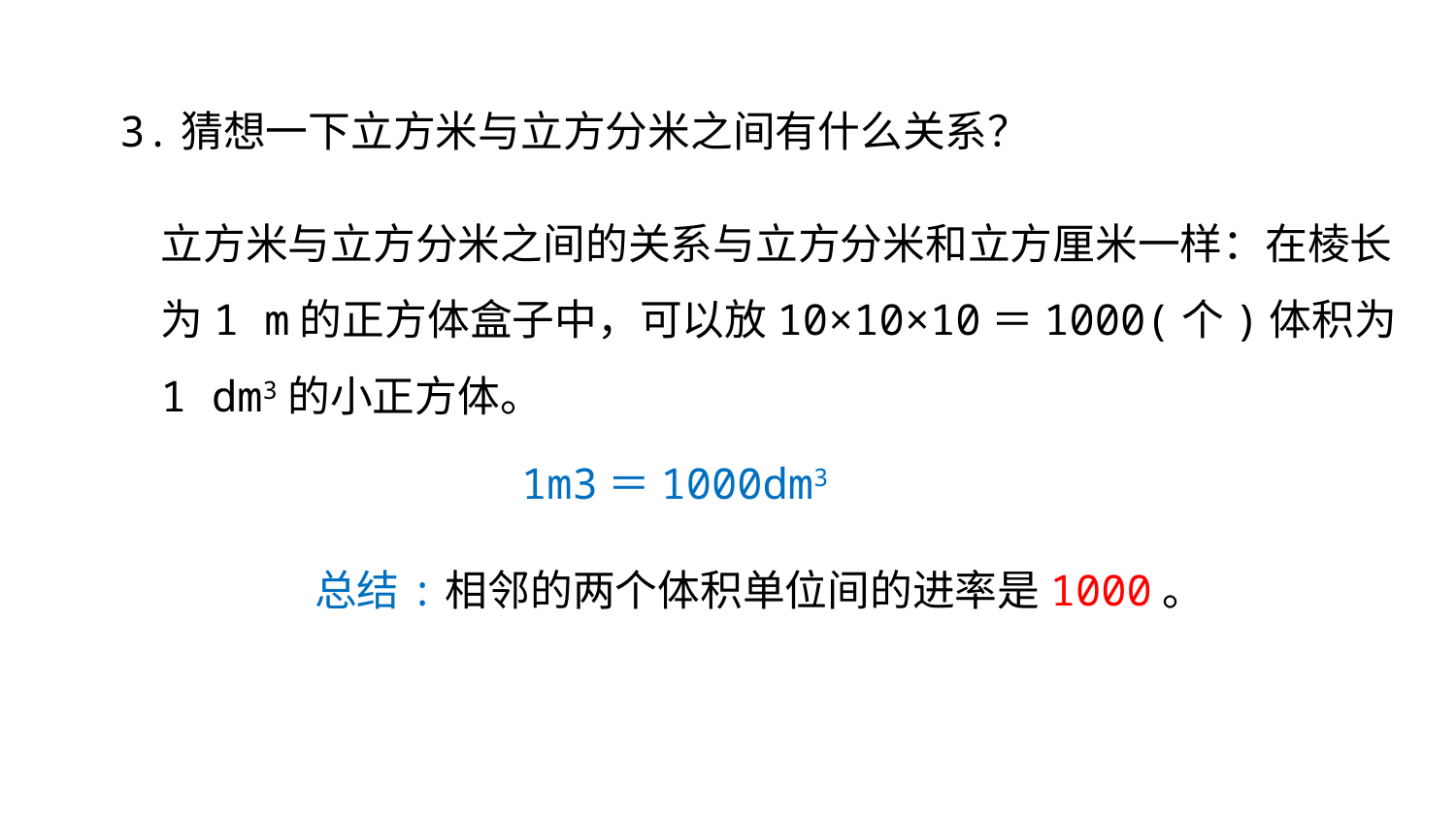

3.猜想一下立方米与立方分米之间有什么关系？
立方米与立方分米之间的关系与立方分米和立方厘米一样：在棱长为1 m的正方体盒子中，可以放10×10×10＝1000(个)体积为1 dm3的小正方体。
1m3＝1000dm3
总结:相邻的两个体积单位间的进率是1000。